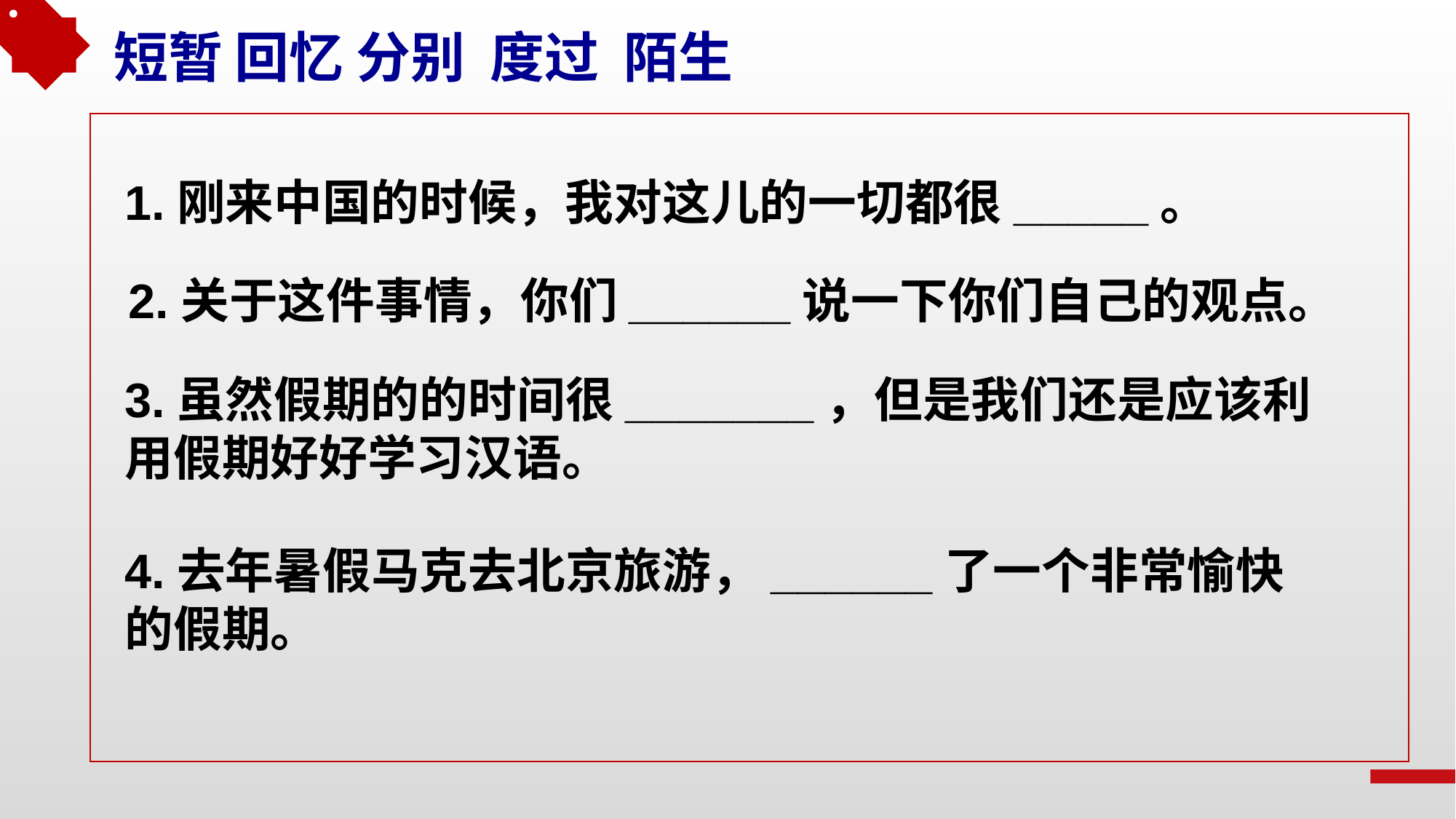

短暂 回忆 分别  度过  陌生

1.刚来中国的时候，我对这儿的一切都很_____。
2.关于这件事情，你们______说一下你们自己的观点。
3.虽然假期的的时间很_______，但是我们还是应该利用假期好好学习汉语。
4.去年暑假马克去北京旅游，______了一个非常愉快的假期。